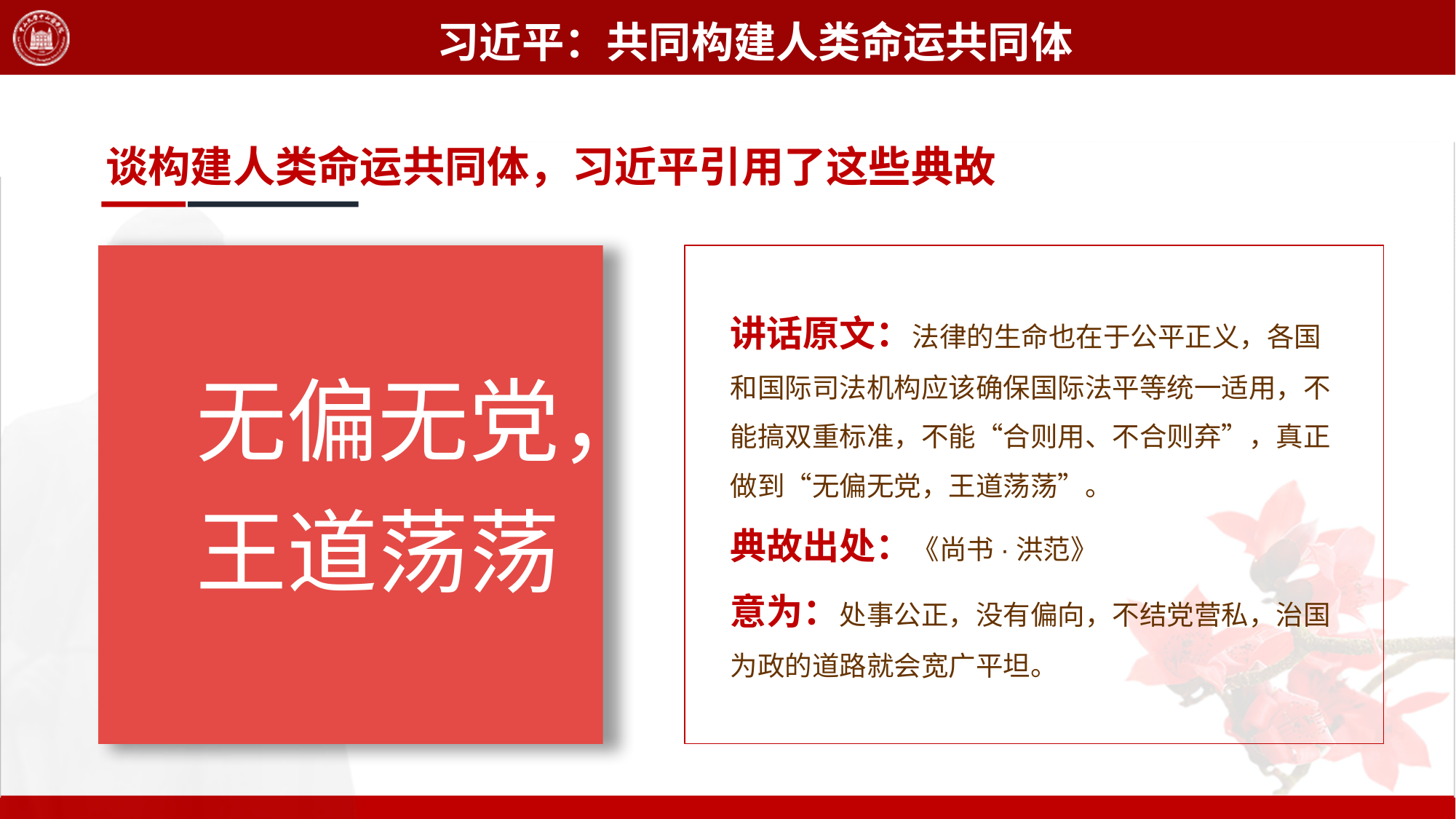

习近平：共同构建人类命运共同体
谈构建人类命运共同体，习近平引用了这些典故

讲话原文：法律的生命也在于公平正义，各国和国际司法机构应该确保国际法平等统一适用，不能搞双重标准，不能“合则用、不合则弃”，真正做到“无偏无党，王道荡荡”。
典故出处：《尚书·洪范》
意为：处事公正，没有偏向，不结党营私，治国为政的道路就会宽广平坦。

无偏无党，王道荡荡